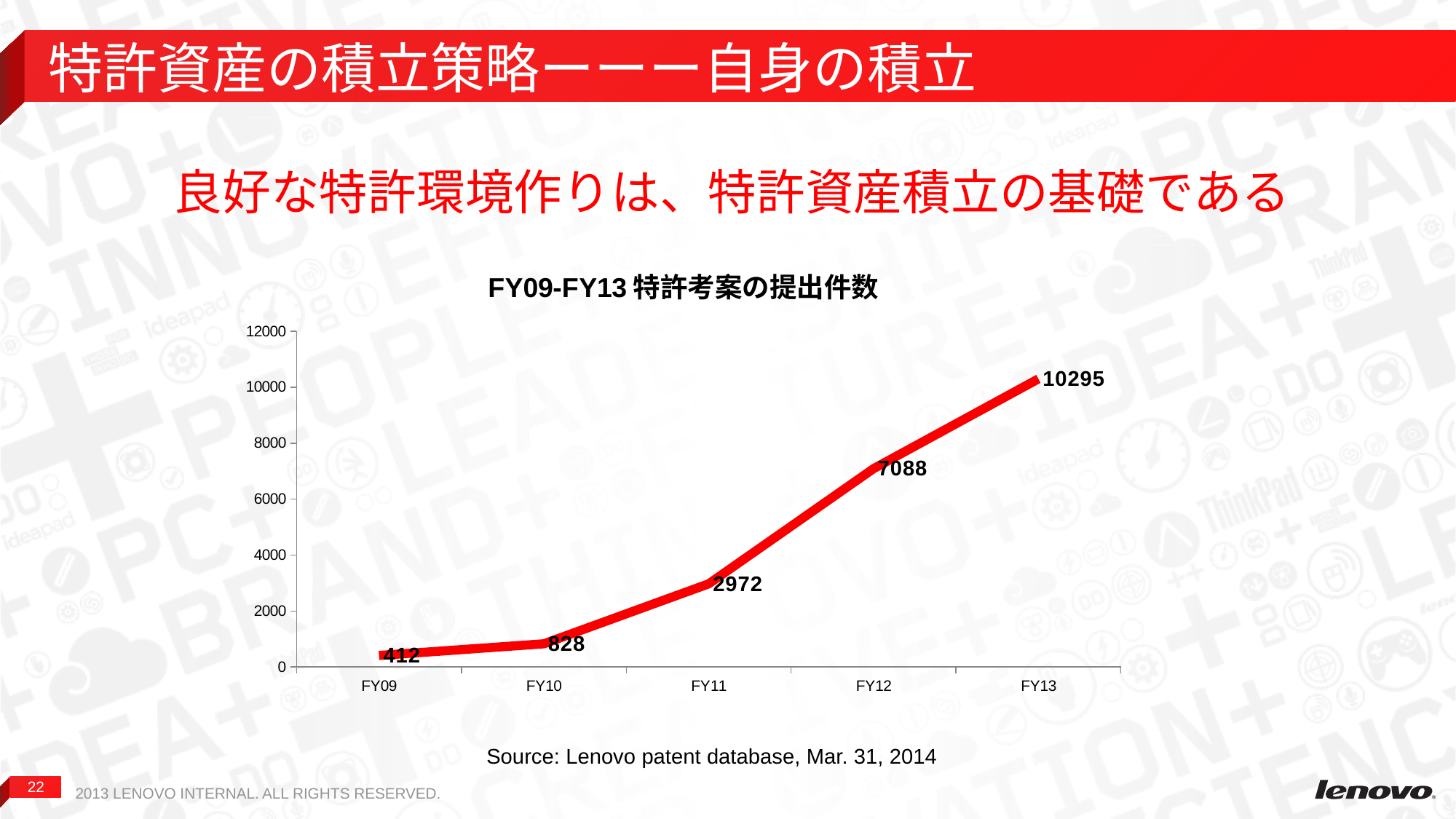

# 特許資産の積立策略ーーー自身の積立
良好な特許環境作りは、特許資産積立の基礎である

### Chart: FY09-FY13特許考案の提出件数

| Category | FY09-FY10专利创意提交数 |
|---|---|
| FY09 | 412.0 |
| FY10 | 828.0 |
| FY11 | 2972.0 |
| FY12 | 7088.0 |
| FY13 | 10295.0 |
Source: Lenovo patent database, Mar. 31, 2014
2013 LENOVO INTERNAL. All rights reserved.